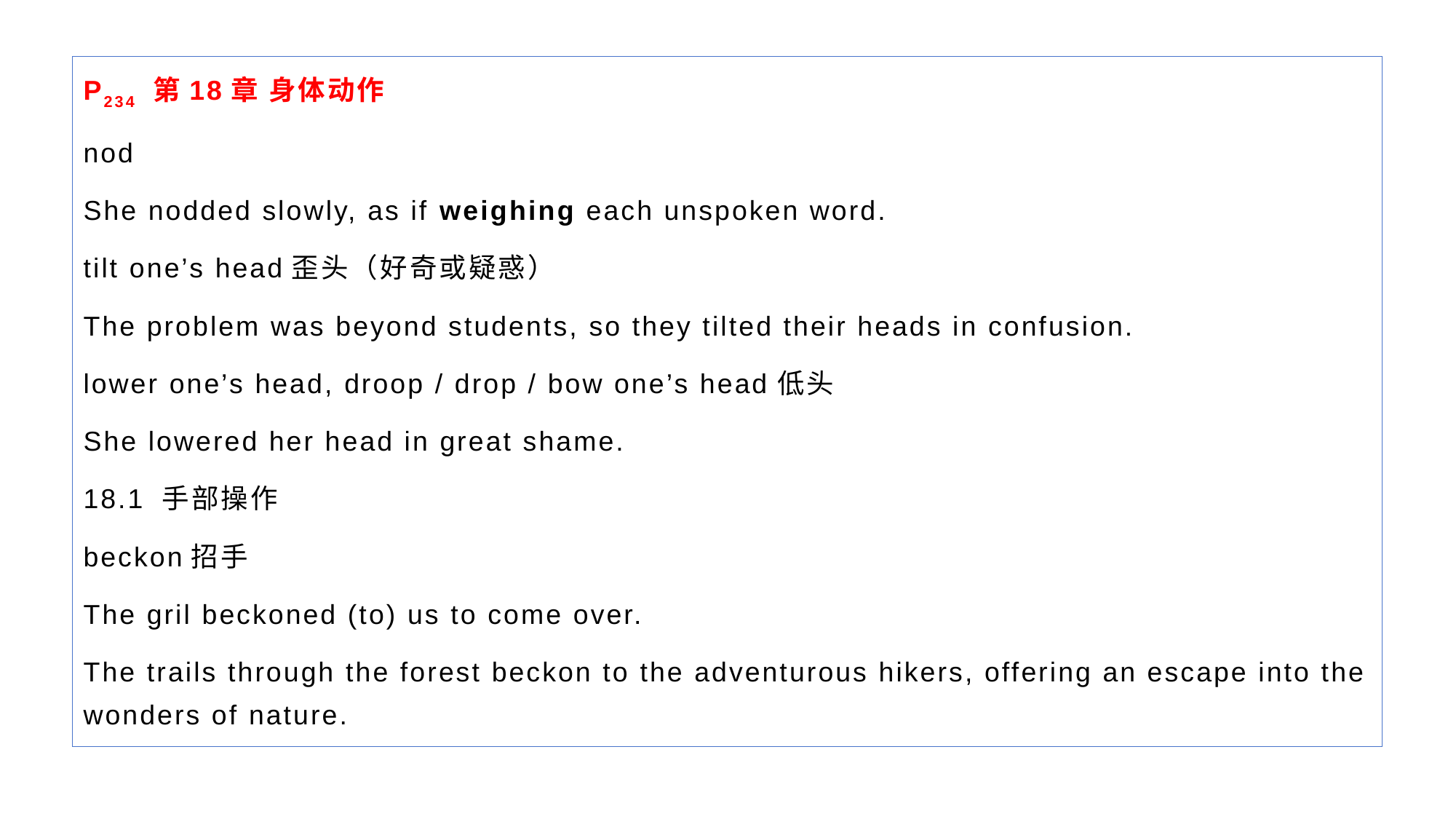

P234 第18章 身体动作
nod
She nodded slowly, as if weighing each unspoken word.
tilt one’s head歪头（好奇或疑惑）
The problem was beyond students, so they tilted their heads in confusion.
lower one’s head, droop / drop / bow one’s head低头
She lowered her head in great shame.
18.1 手部操作
beckon招手
The gril beckoned (to) us to come over.
The trails through the forest beckon to the adventurous hikers, offering an escape into the wonders of nature.